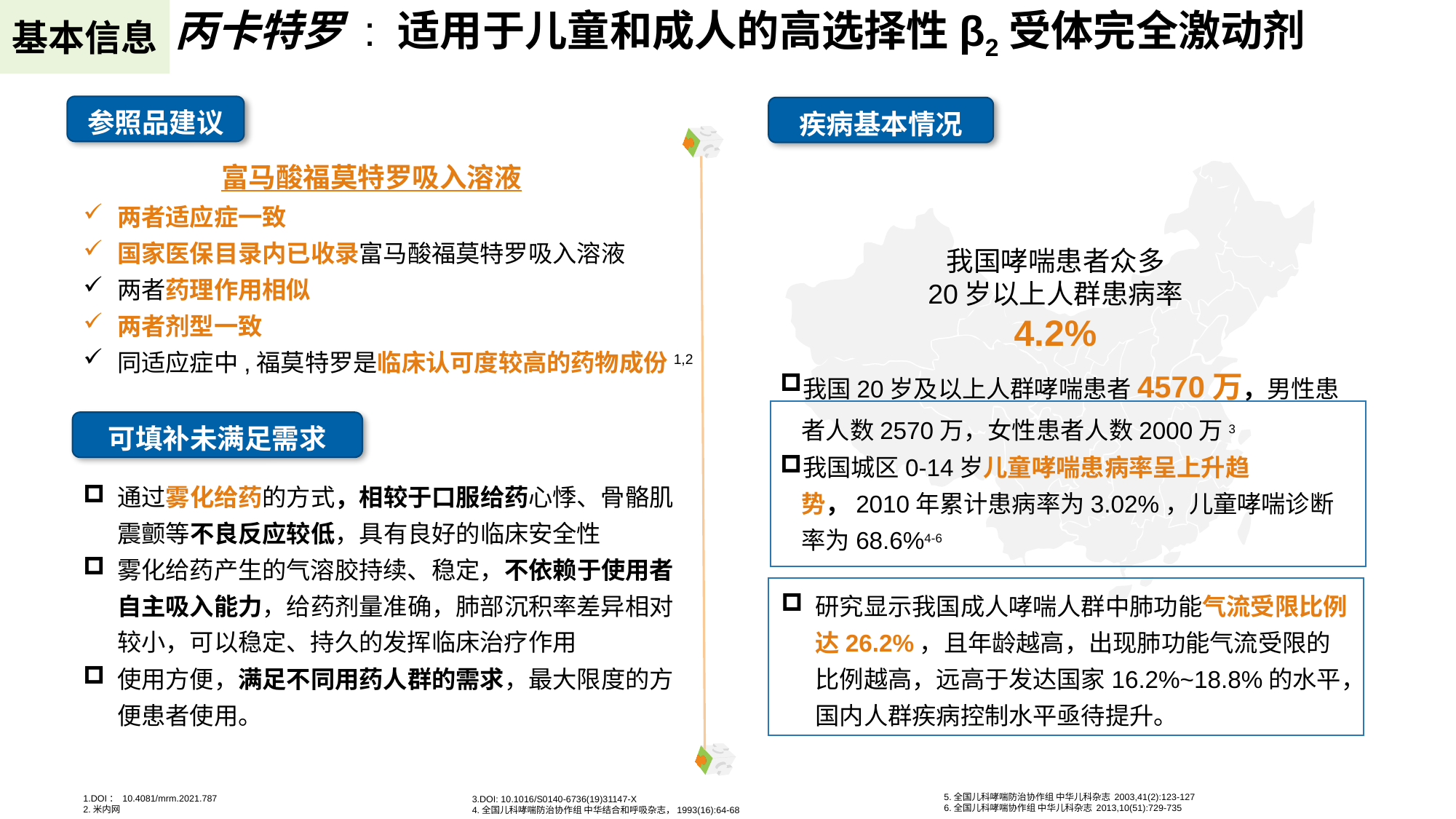

基本信息
丙卡特罗 : 适用于儿童和成人的高选择性β2受体完全激动剂
参照品建议
疾病基本情况

富马酸福莫特罗吸入溶液

两者适应症一致
国家医保目录内已收录富马酸福莫特罗吸入溶液
两者药理作用相似
两者剂型一致
同适应症中,福莫特罗是临床认可度较高的药物成份1,2
我国哮喘患者众多
20岁以上人群患病率
4.2%
我国20岁及以上人群哮喘患者4570万，男性患者人数2570万，女性患者人数2000万3
我国城区0-14岁儿童哮喘患病率呈上升趋势，2010年累计患病率为3.02%，儿童哮喘诊断率为68.6%4-6

可填补未满足需求
通过雾化给药的方式，相较于口服给药心悸、骨骼肌震颤等不良反应较低，具有良好的临床安全性
雾化给药产生的气溶胶持续、稳定，不依赖于使用者自主吸入能力，给药剂量准确，肺部沉积率差异相对较小，可以稳定、持久的发挥临床治疗作用
使用方便，满足不同用药人群的需求，最大限度的方便患者使用。
研究显示我国成人哮喘人群中肺功能气流受限比例达26.2%，且年龄越高，出现肺功能气流受限的比例越高，远高于发达国家16.2%~18.8%的水平，国内人群疾病控制水平亟待提升。

5.全国儿科哮喘防治协作组 中华儿科杂志 2003,41(2):123-127
6.全国儿科哮喘协作组 中华儿科杂志 2013,10(51):729-735
1.DOI： 10.4081/mrm.2021.787
2.米内网
3.DOI: 10.1016/S0140-6736(19)31147-X
4.全国儿科哮喘防治协作组 中华结合和呼吸杂志，1993(16):64-68